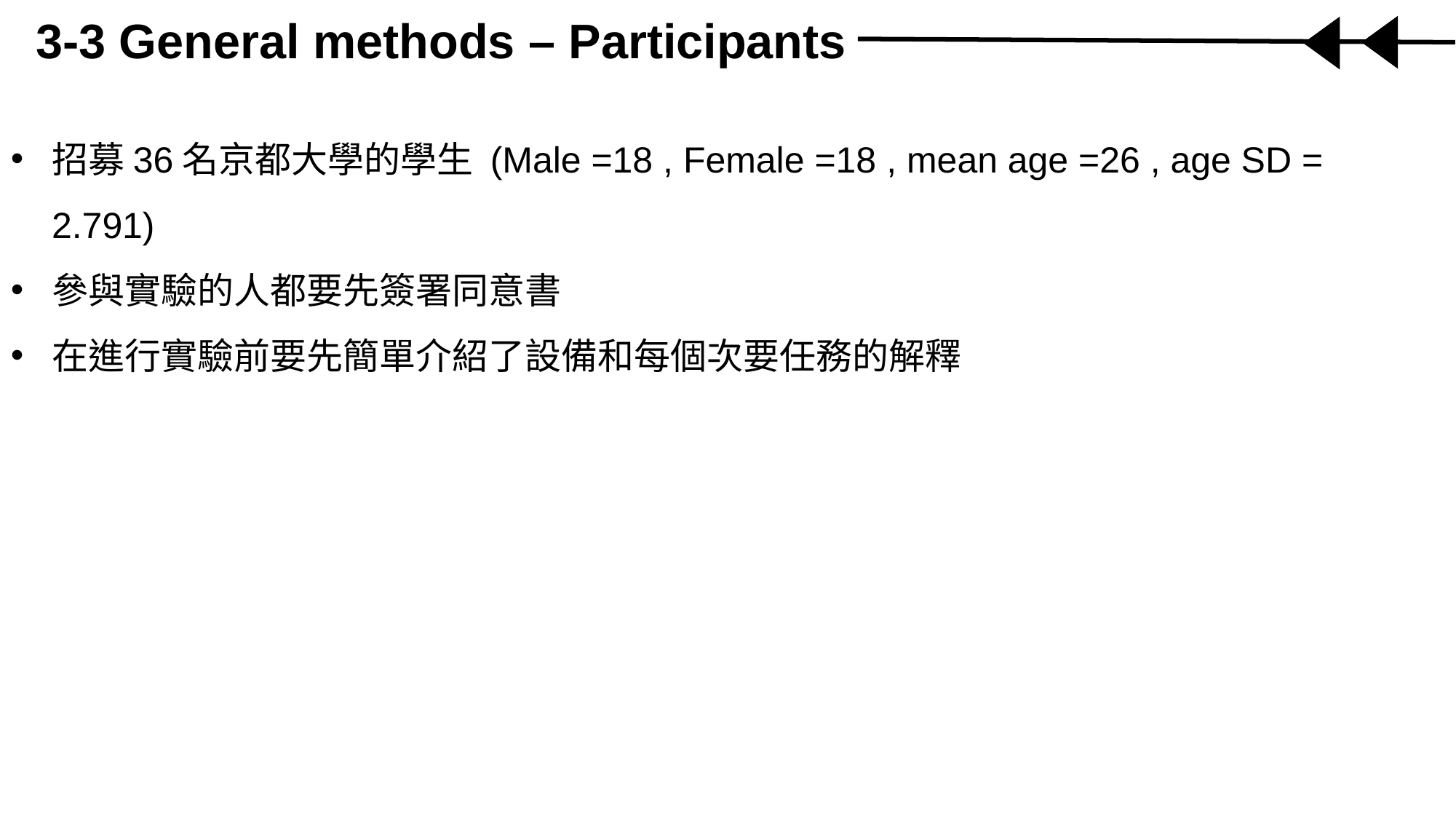

3-3 General methods – Participants

招募36名京都大學的學生 (Male =18 , Female =18 , mean age =26 , age SD = 2.791)
參與實驗的人都要先簽署同意書
在進行實驗前要先簡單介紹了設備和每個次要任務的解釋